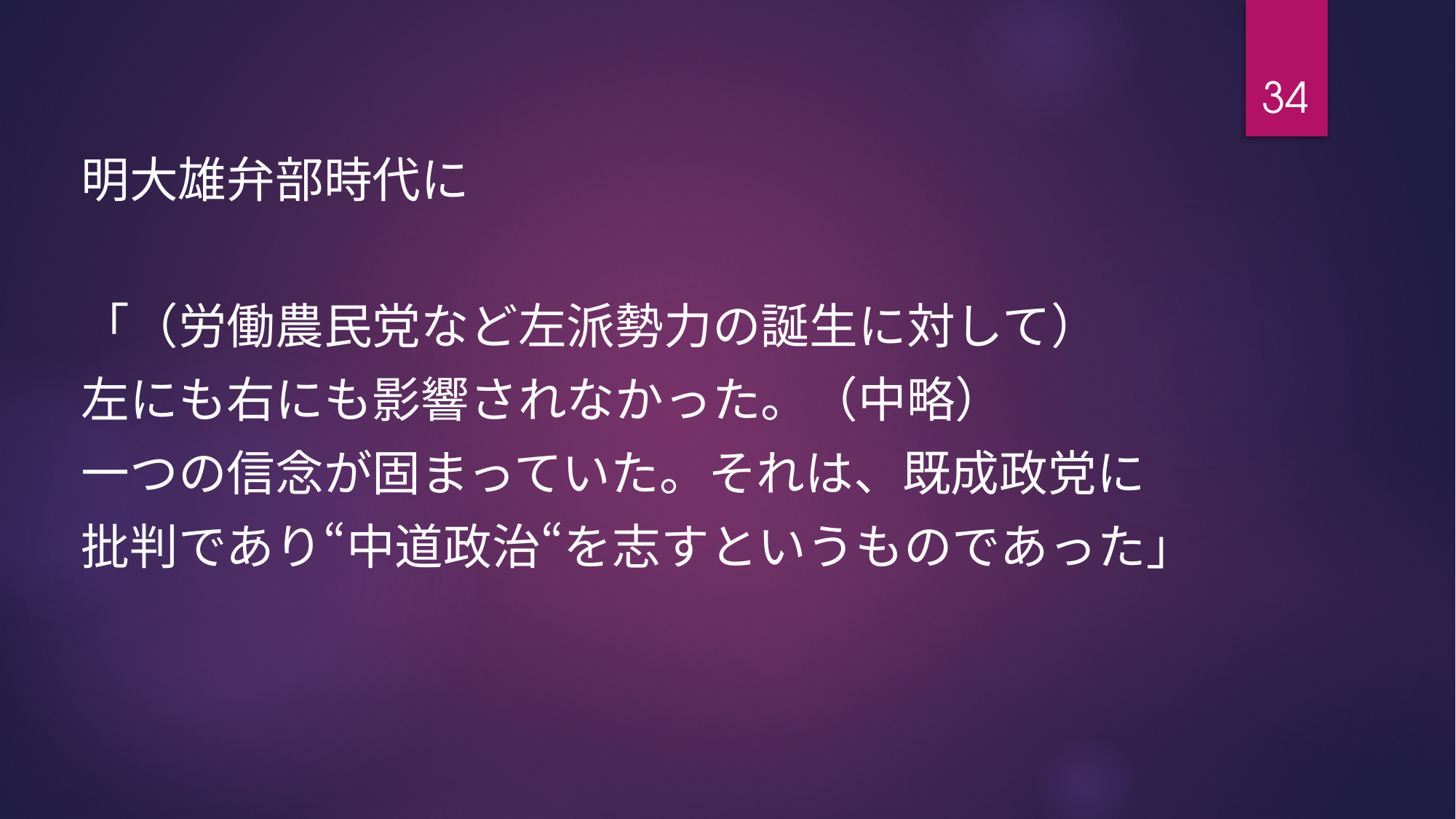

34

明大雄弁部時代に

「（労働農民党など左派勢力の誕生に対して）
左にも右にも影響されなかった。（中略）
一つの信念が固まっていた。それは、既成政党に
批判であり“中道政治“を志すというものであった」